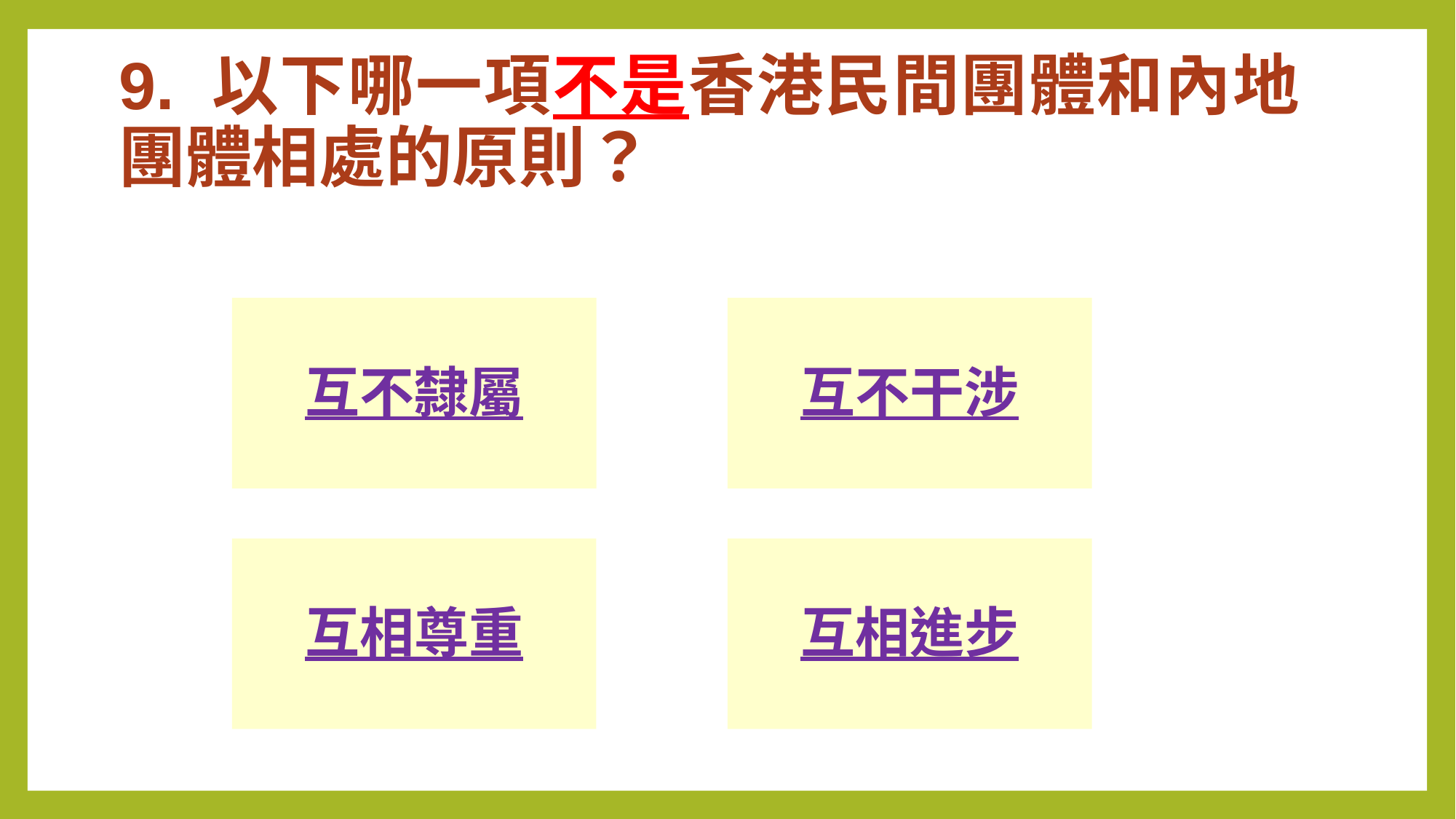

# 9. 以下哪一項不是香港民間團體和內地團體相處的原則？
互不隸屬
互不干涉
互相尊重
互相進步